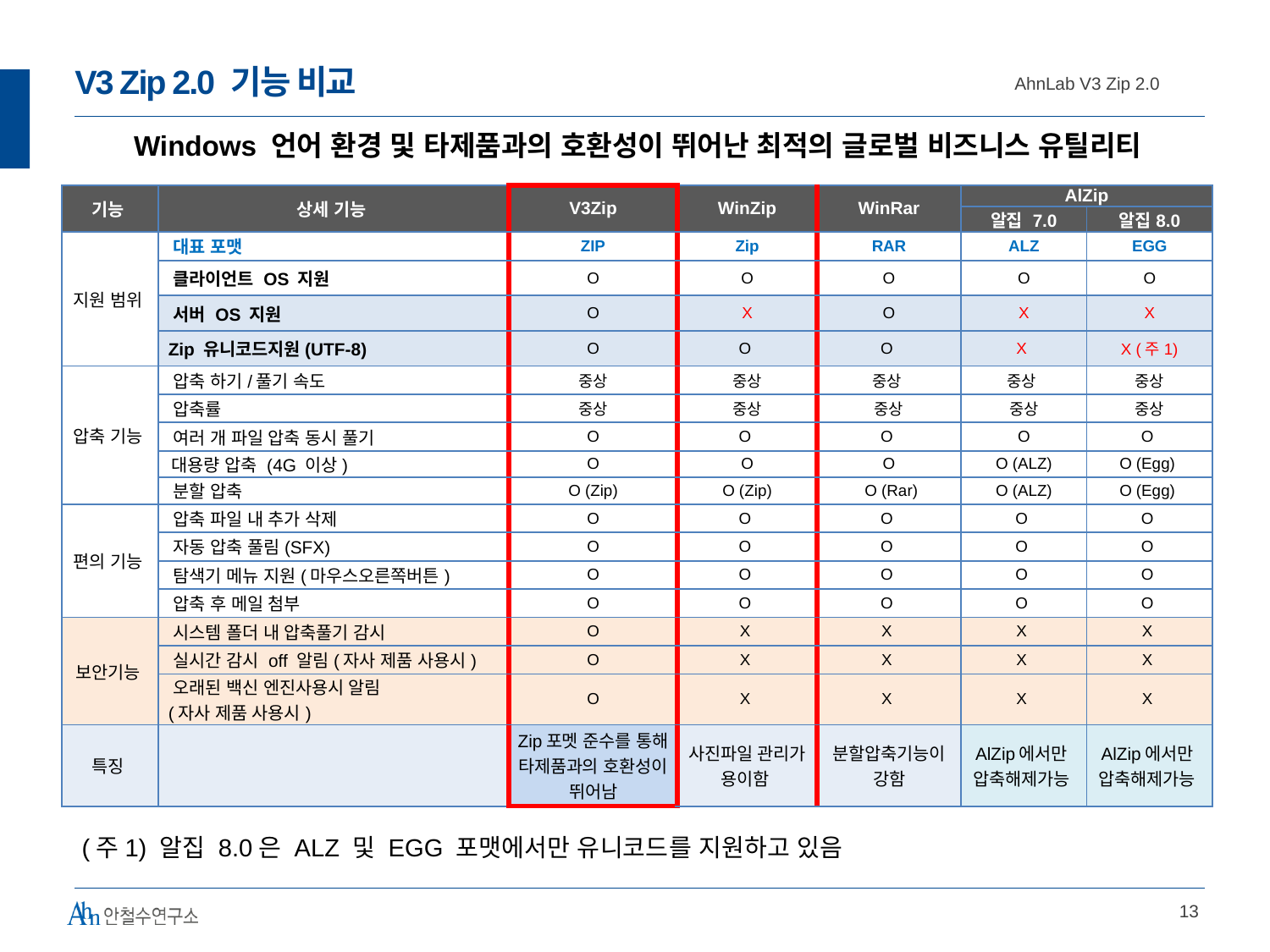

# V3 Zip 2.0 기능 비교
Windows 언어 환경 및 타제품과의 호환성이 뛰어난 최적의 글로벌 비즈니스 유틸리티
| 기능 | 상세 기능 | V3Zip | WinZip | WinRar | AlZip |  |
| --- | --- | --- | --- | --- | --- | --- |
|  |  |  |  |  | 알집 7.0 | 알집8.0 |
| 지원 범위 | 대표 포맷 | ZIP | Zip | RAR | ALZ | EGG |
|  | 클라이언트 OS 지원 | O | O | O | O | O |
|  | 서버 OS 지원 | O | X | O | X | X |
|  | Zip 유니코드지원(UTF-8) | O | O | O | X | X (주1) |
| 압축 기능 | 압축 하기/풀기 속도 | 중상 | 중상 | 중상 | 중상 | 중상 |
|  | 압축률 | 중상 | 중상 | 중상 | 중상 | 중상 |
|  | 여러 개 파일 압축 동시 풀기 | O | O | O | O | O |
|  | 대용량 압축 (4G 이상) | O | O | O | O (ALZ) | O (Egg) |
|  | 분할 압축 | O (Zip) | O (Zip) | O (Rar) | O (ALZ) | O (Egg) |
| 편의 기능 | 압축 파일 내 추가 삭제 | O | O | O | O | O |
|  | 자동 압축 풀림(SFX) | O | O | O | O | O |
|  | 탐색기 메뉴 지원(마우스오른쪽버튼) | O | O | O | O | O |
|  | 압축 후 메일 첨부 | O | O | O | O | O |
| 보안기능 | 시스템 폴더 내 압축풀기 감시 | O | X | X | X | X |
|  | 실시간 감시 off 알림(자사 제품 사용시) | O | X | X | X | X |
|  | 오래된 백신 엔진사용시 알림 (자사 제품 사용시) | O | X | X | X | X |
| 특징 |  | Zip포멧 준수를 통해 타제품과의 호환성이 뛰어남 | 사진파일 관리가 용이함 | 분할압축기능이 강함 | AlZip에서만 압축해제가능 | AlZip에서만 압축해제가능 |
(주1) 알집 8.0은 ALZ 및 EGG 포맷에서만 유니코드를 지원하고 있음
13